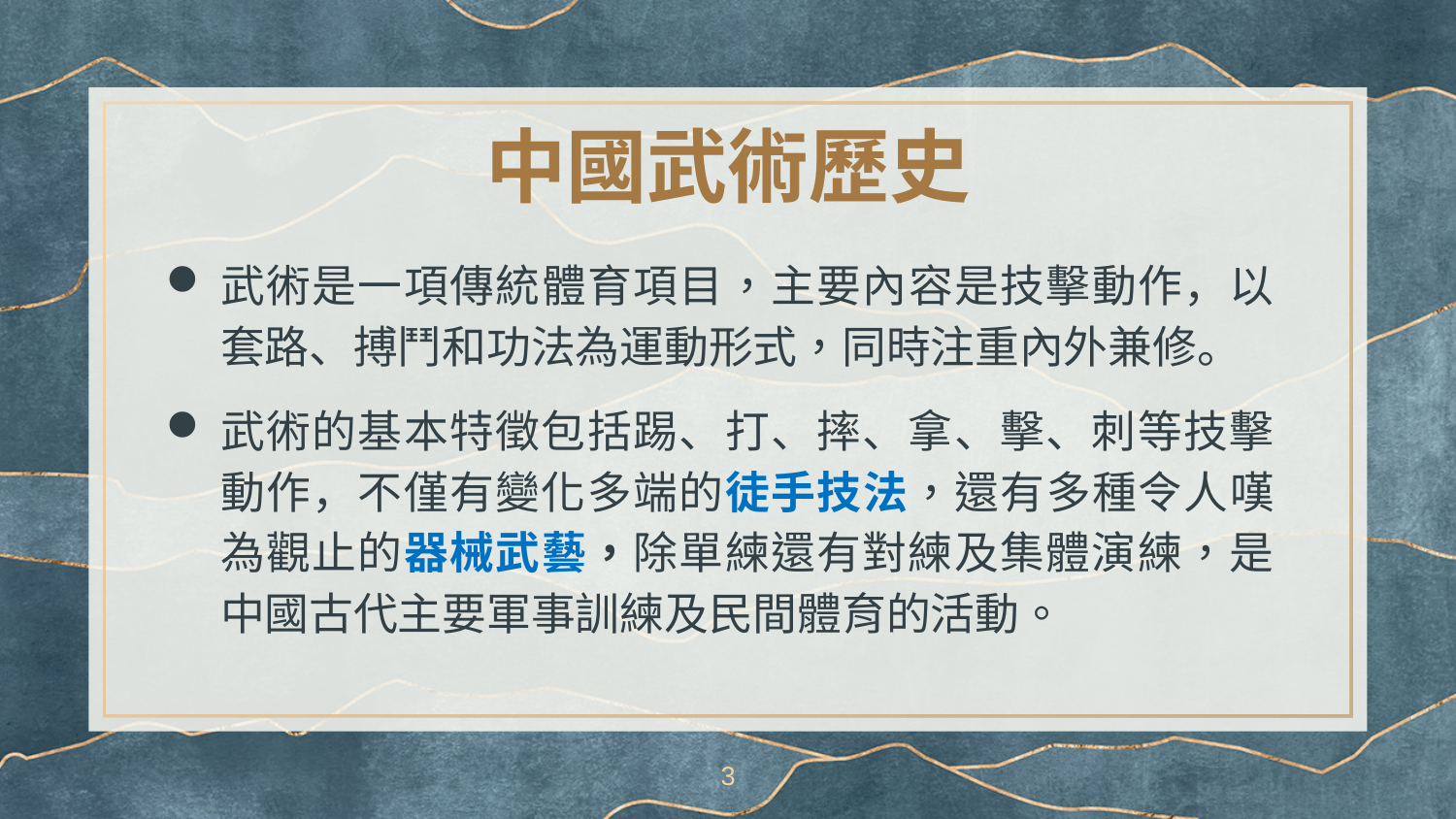

# 中國武術歷史
武術是一項傳統體育項目，主要內容是技擊動作，以套路、搏鬥和功法為運動形式，同時注重內外兼修。
武術的基本特徵包括踢、打、摔、拿、擊、刺等技擊動作，不僅有變化多端的徒手技法，還有多種令人嘆為觀止的器械武藝，除單練還有對練及集體演練，是中國古代主要軍事訓練及民間體育的活動。
3